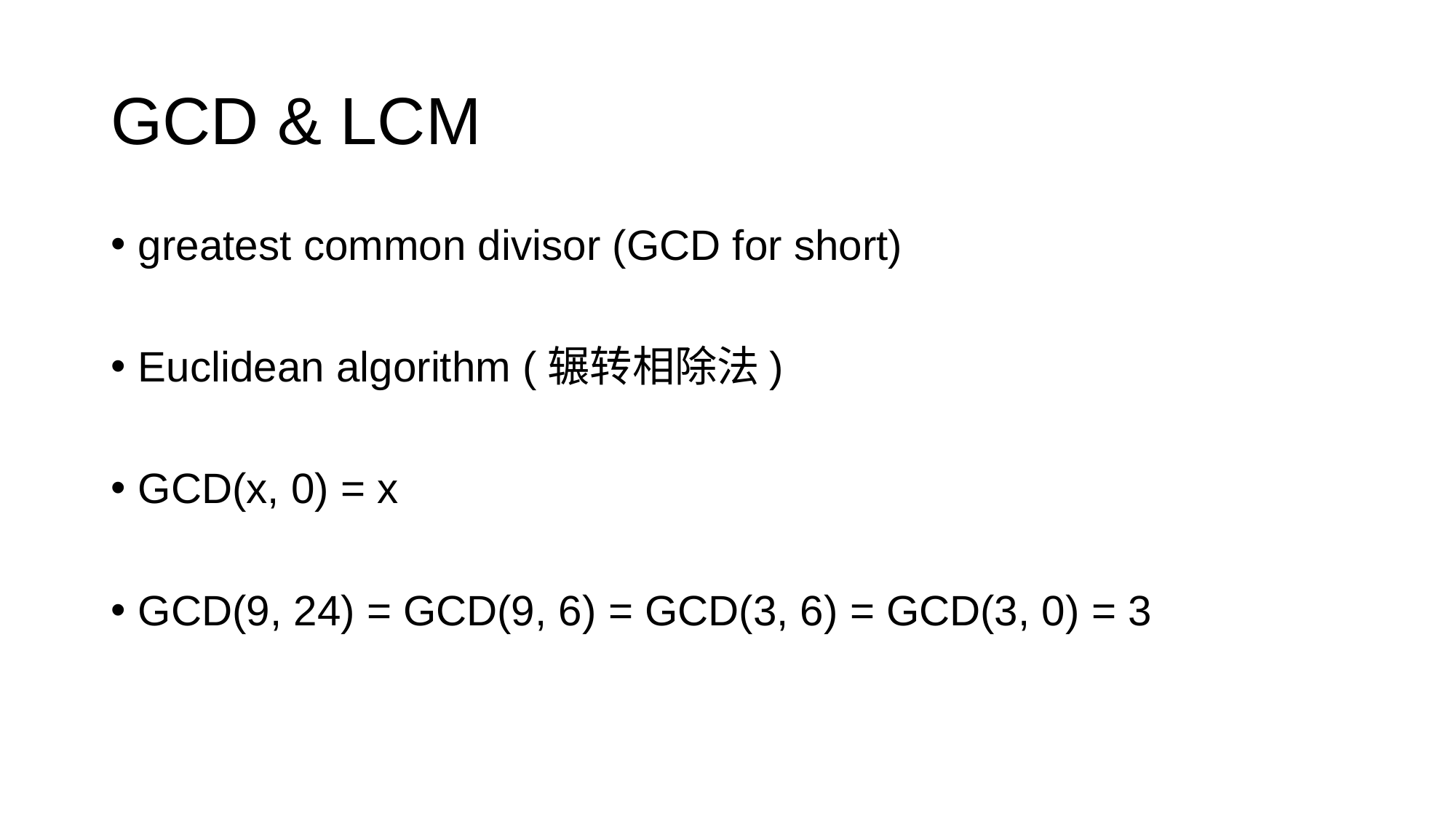

# GCD & LCM
greatest common divisor (GCD for short)

Euclidean algorithm (辗转相除法)

GCD(x, 0) = x

GCD(9, 24) = GCD(9, 6) = GCD(3, 6) = GCD(3, 0) = 3